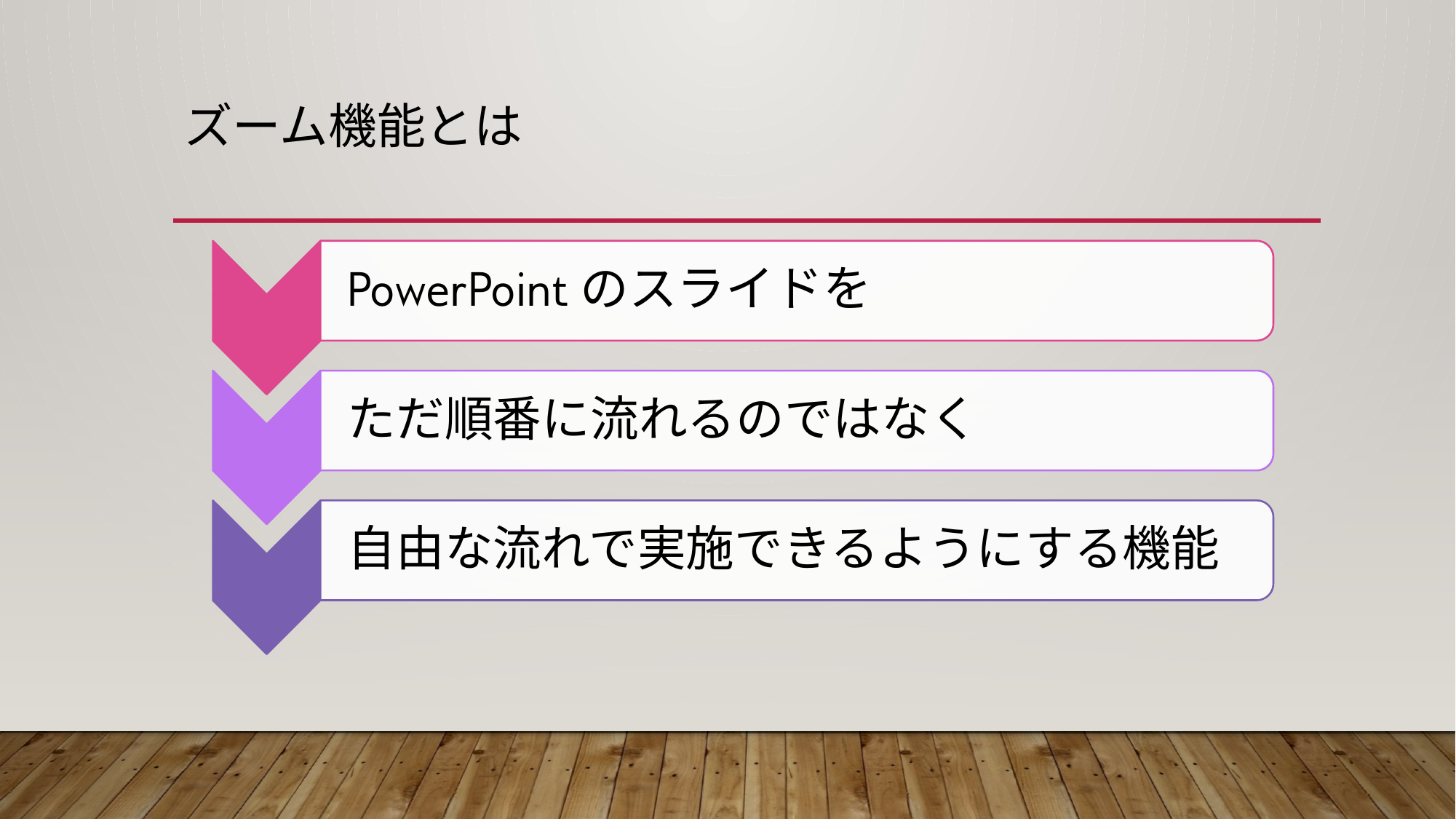

# ズーム機能とは

PowerPointのスライドを

ただ順番に流れるのではなく

自由な流れで実施できるようにする機能